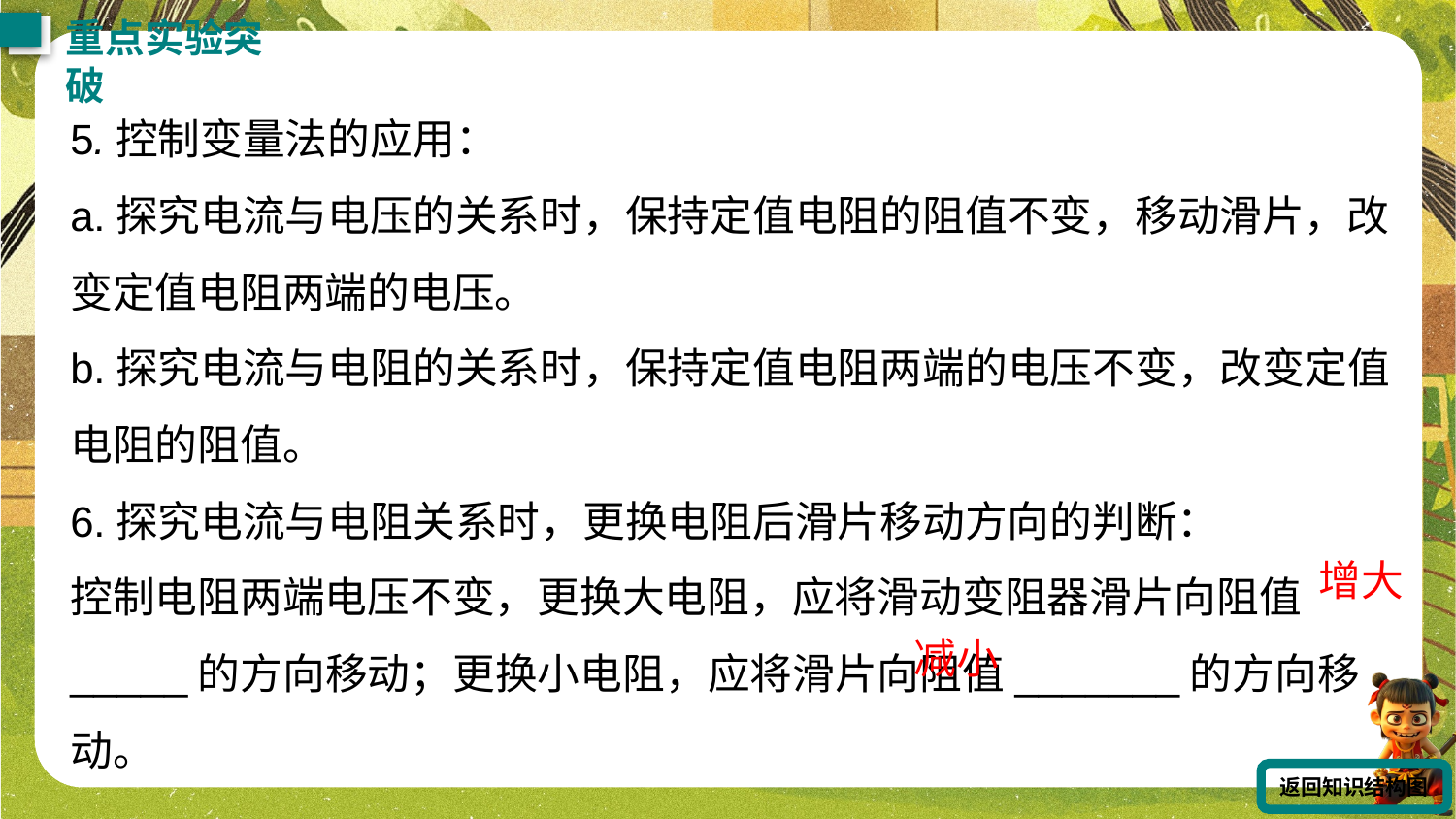

重点实验突破

5.控制变量法的应用：
a.探究电流与电压的关系时，保持定值电阻的阻值不变，移动滑片，改变定值电阻两端的电压。
b.探究电流与电阻的关系时，保持定值电阻两端的电压不变，改变定值电阻的阻值。
6.探究电流与电阻关系时，更换电阻后滑片移动方向的判断：
控制电阻两端电压不变，更换大电阻，应将滑动变阻器滑片向阻值_____的方向移动；更换小电阻，应将滑片向阻值_______的方向移动。
增大
减小
返回知识结构图